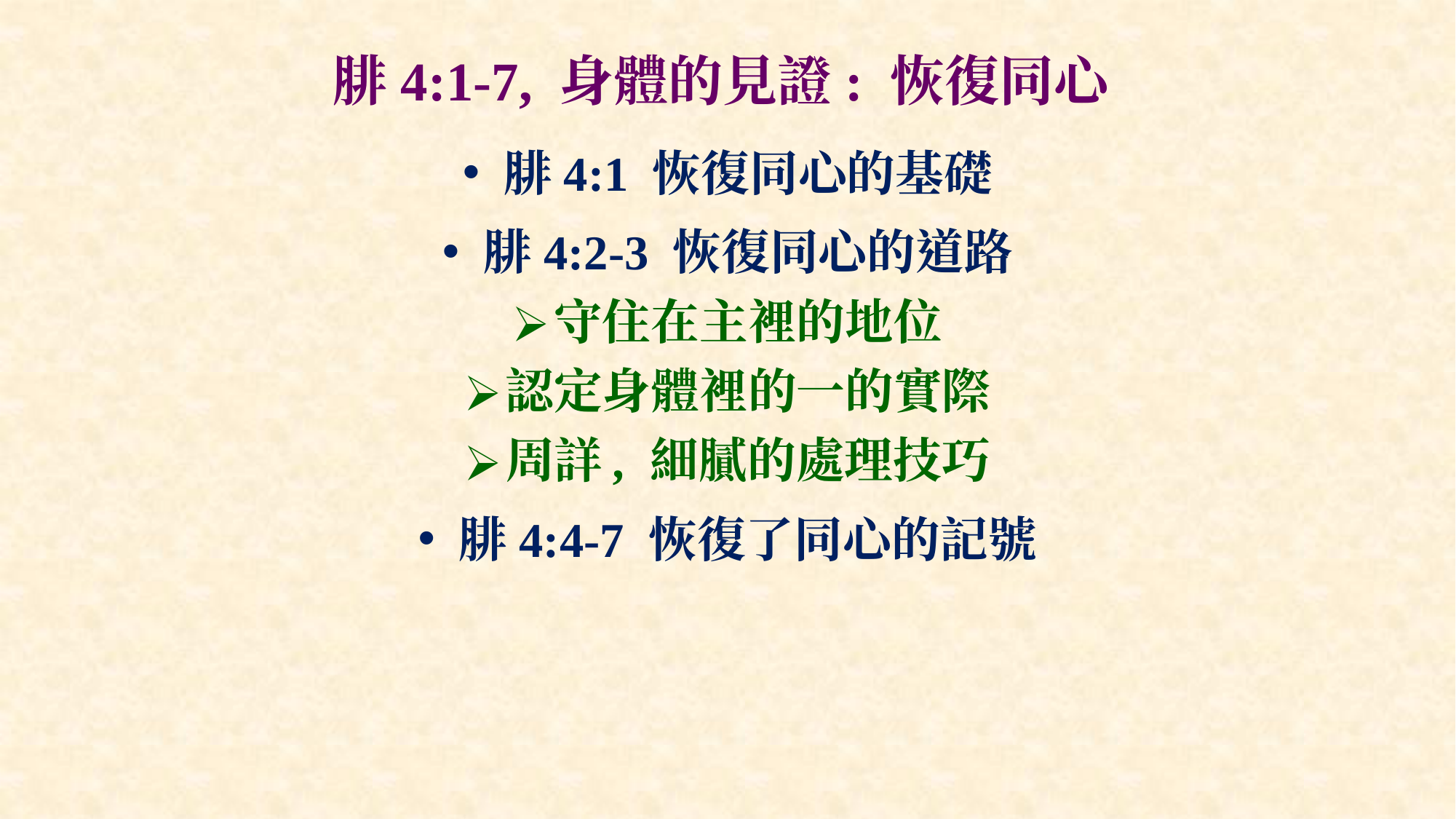

# 腓4:1-7, 身體的見證: 恢復同心
腓4:1 恢復同心的基礎
腓4:2-3 恢復同心的道路
守住在主裡的地位
認定身體裡的一的實際
周詳, 細膩的處理技巧
腓4:4-7 恢復了同心的記號